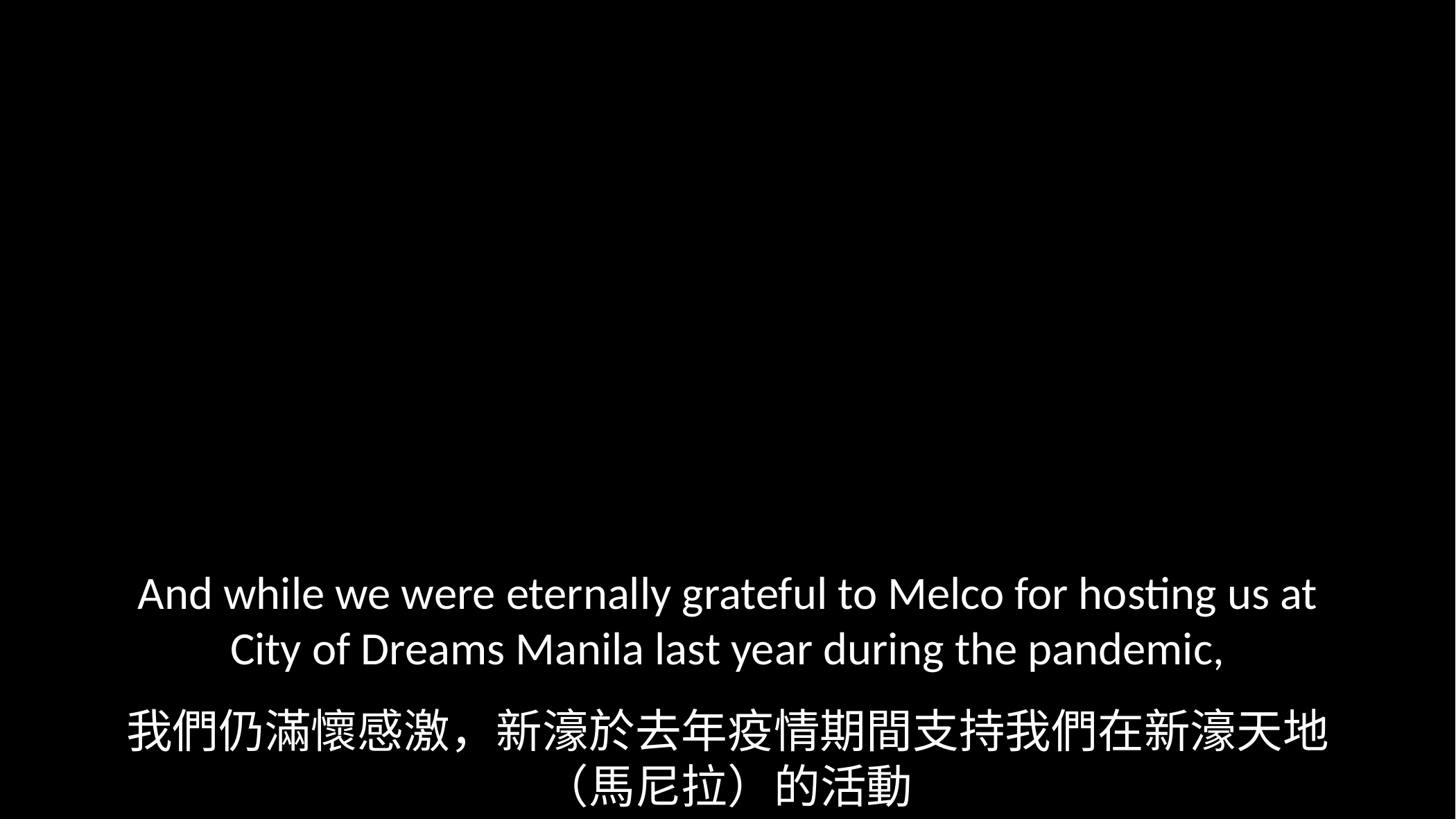

And while we were eternally grateful to Melco for hosting us at City of Dreams Manila last year during the pandemic,

我們仍滿懷感激，新濠於去年疫情期間支持我們在新濠天地（馬尼拉）的活動